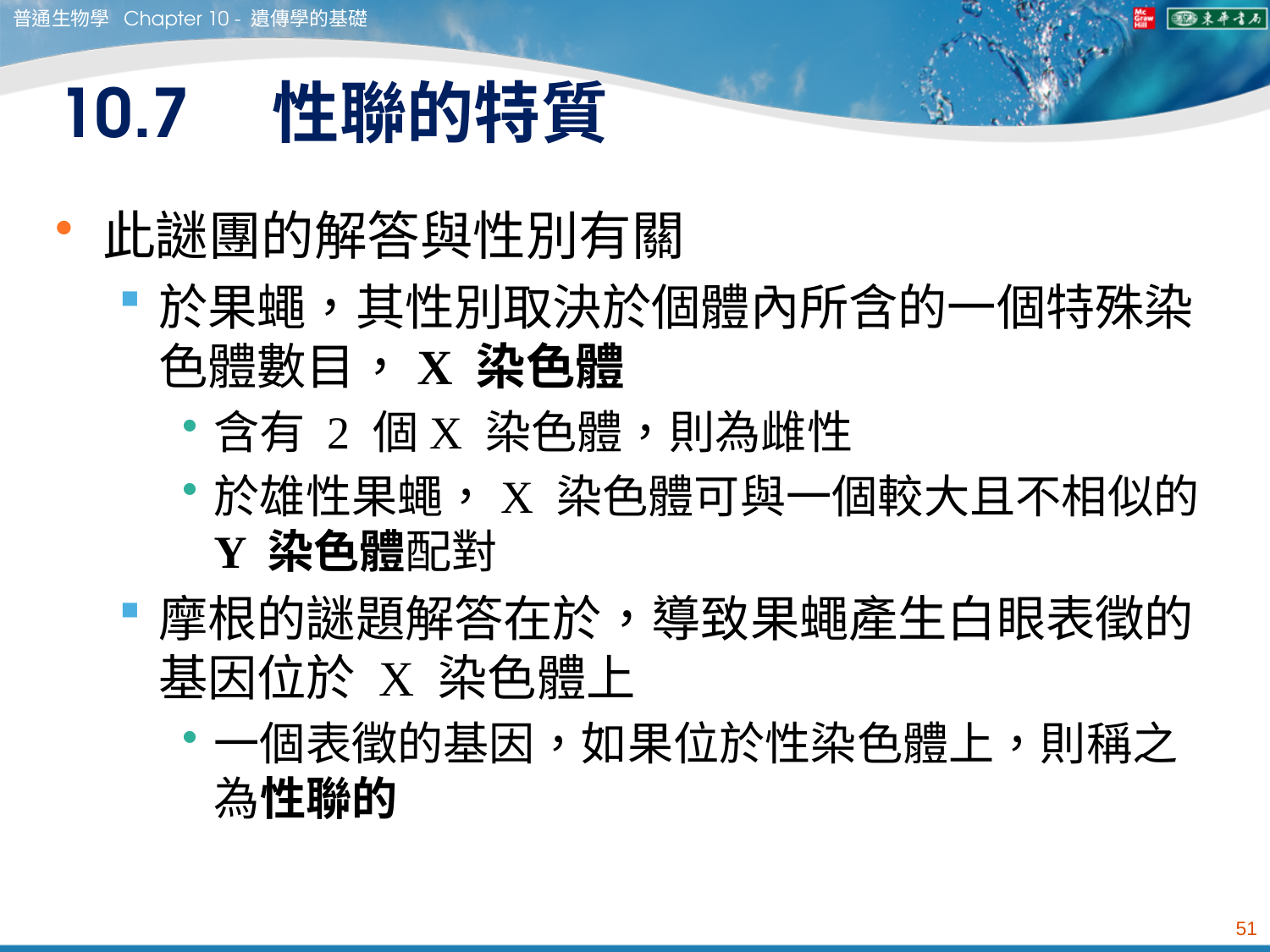

普通生物學  Chapter 10 - 遺傳學的基礎
# 10.7　性聯的特質
此謎團的解答與性別有關
於果蠅，其性別取決於個體內所含的一個特殊染色體數目，X 染色體
含有 2 個X 染色體，則為雌性
於雄性果蠅，X 染色體可與一個較大且不相似的 Y 染色體配對
摩根的謎題解答在於，導致果蠅產生白眼表徵的基因位於 X 染色體上
一個表徵的基因，如果位於性染色體上，則稱之為性聯的
51